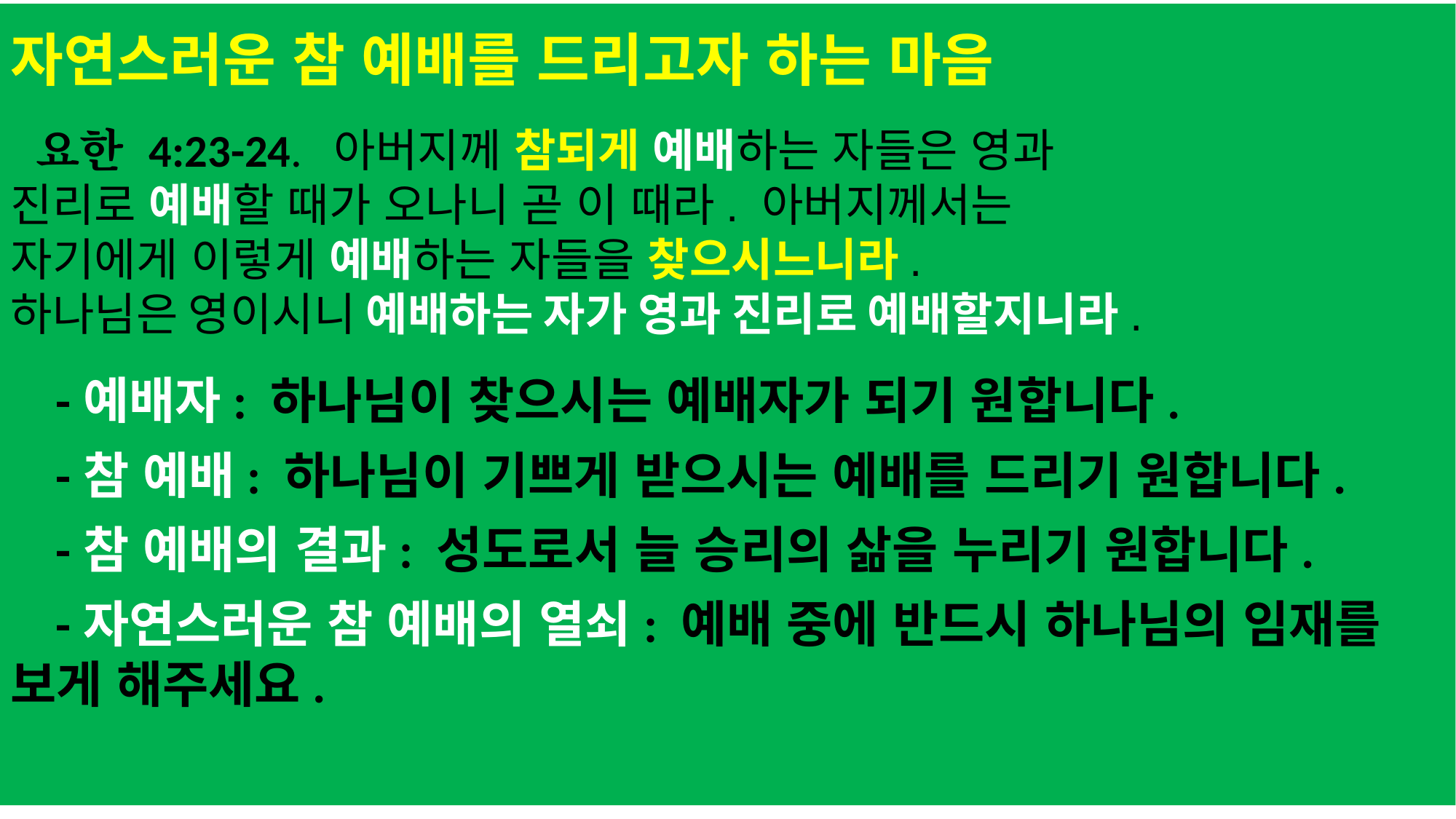

자연스러운 참 예배를 드리고자 하는 마음

 요한 4:23-24.  아버지께 참되게 예배하는 자들은 영과
진리로 예배할 때가 오나니 곧 이 때라. 아버지께서는
자기에게 이렇게 예배하는 자들을 찾으시느니라.
하나님은 영이시니 예배하는 자가 영과 진리로 예배할지니라.

    -예배자: 하나님이 찾으시는 예배자가 되기 원합니다.

    -참 예배: 하나님이 기쁘게 받으시는 예배를 드리기 원합니다.

    -참 예배의 결과: 성도로서 늘 승리의 삶을 누리기 원합니다.

    -자연스러운 참 예배의 열쇠: 예배 중에 반드시 하나님의 임재를 보게 해주세요.